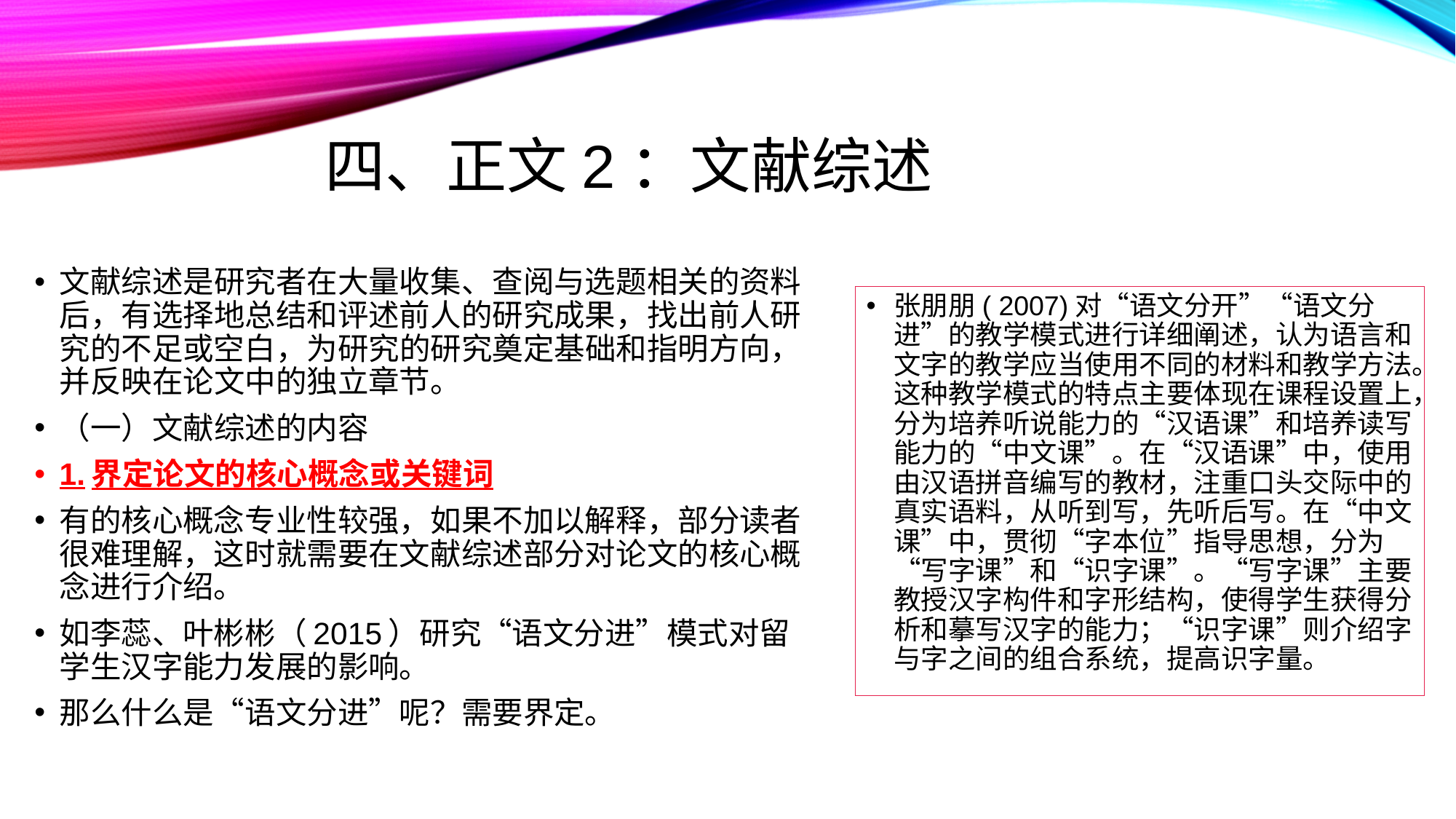

# 四、正文2：文献综述
文献综述是研究者在大量收集、查阅与选题相关的资料后，有选择地总结和评述前人的研究成果，找出前人研究的不足或空白，为研究的研究奠定基础和指明方向，并反映在论文中的独立章节。
（一）文献综述的内容
1.界定论文的核心概念或关键词
有的核心概念专业性较强，如果不加以解释，部分读者很难理解，这时就需要在文献综述部分对论文的核心概念进行介绍。
如李蕊、叶彬彬（2015）研究“语文分进”模式对留学生汉字能力发展的影响。
那么什么是“语文分进”呢？需要界定。
张朋朋( 2007)对“语文分开”“语文分进”的教学模式进行详细阐述，认为语言和文字的教学应当使用不同的材料和教学方法。这种教学模式的特点主要体现在课程设置上，分为培养听说能力的“汉语课”和培养读写能力的“中文课”。在“汉语课”中，使用由汉语拼音编写的教材，注重口头交际中的真实语料，从听到写，先听后写。在“中文课”中，贯彻“字本位”指导思想，分为“写字课”和“识字课”。“写字课”主要教授汉字构件和字形结构，使得学生获得分析和摹写汉字的能力；“识字课”则介绍字与字之间的组合系统，提高识字量。